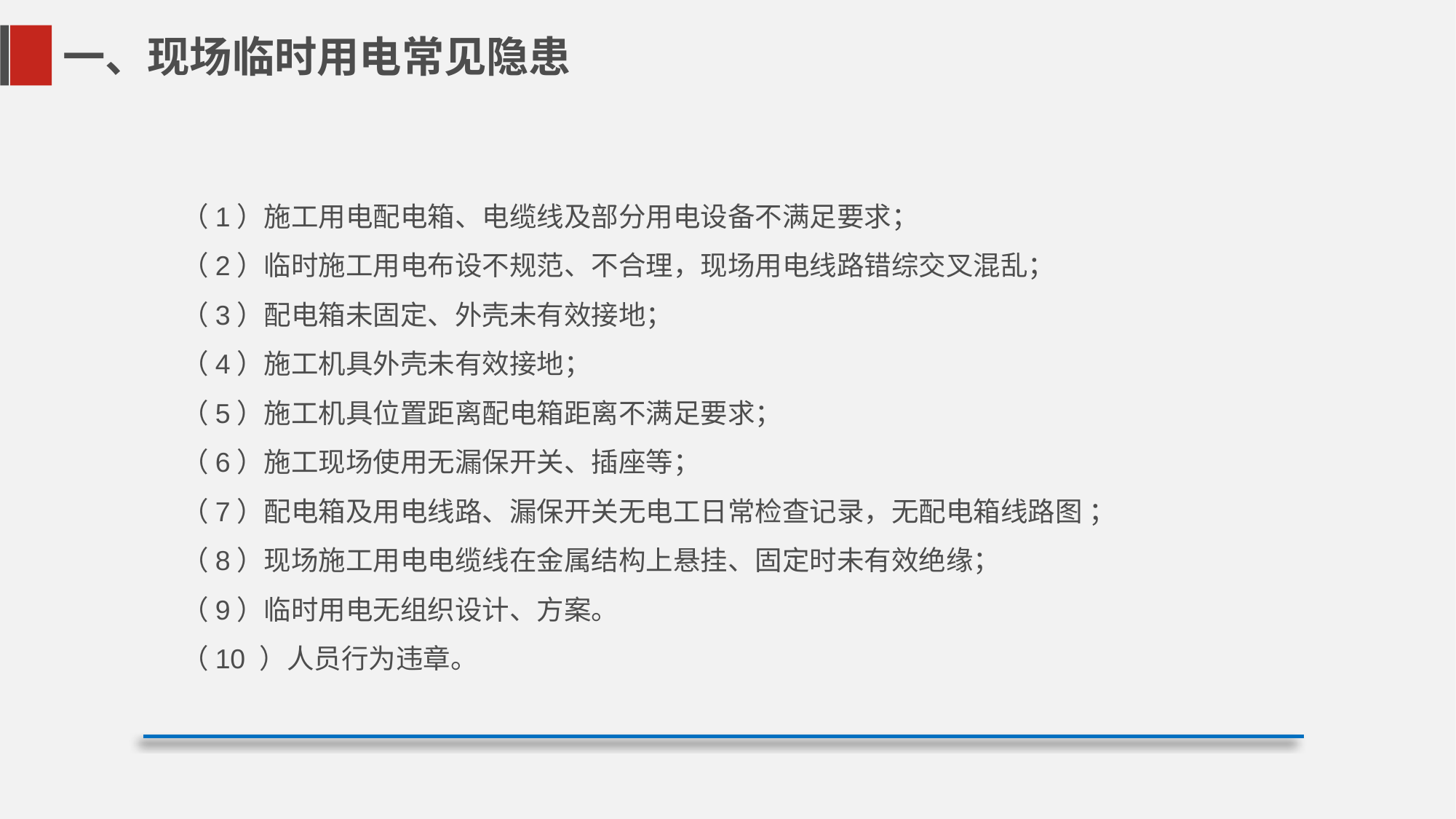

一、现场临时用电常见隐患

    （1）施工用电配电箱、电缆线及部分用电设备不满足要求；
    （2）临时施工用电布设不规范、不合理，现场用电线路错综交叉混乱；
    （3）配电箱未固定、外壳未有效接地；
    （4）施工机具外壳未有效接地；
    （5）施工机具位置距离配电箱距离不满足要求；
    （6）施工现场使用无漏保开关、插座等；
    （7）配电箱及用电线路、漏保开关无电工日常检查记录，无配电箱线路图 ；
    （8）现场施工用电电缆线在金属结构上悬挂、固定时未有效绝缘；
    （9）临时用电无组织设计、方案。
    （10 ）人员行为违章。